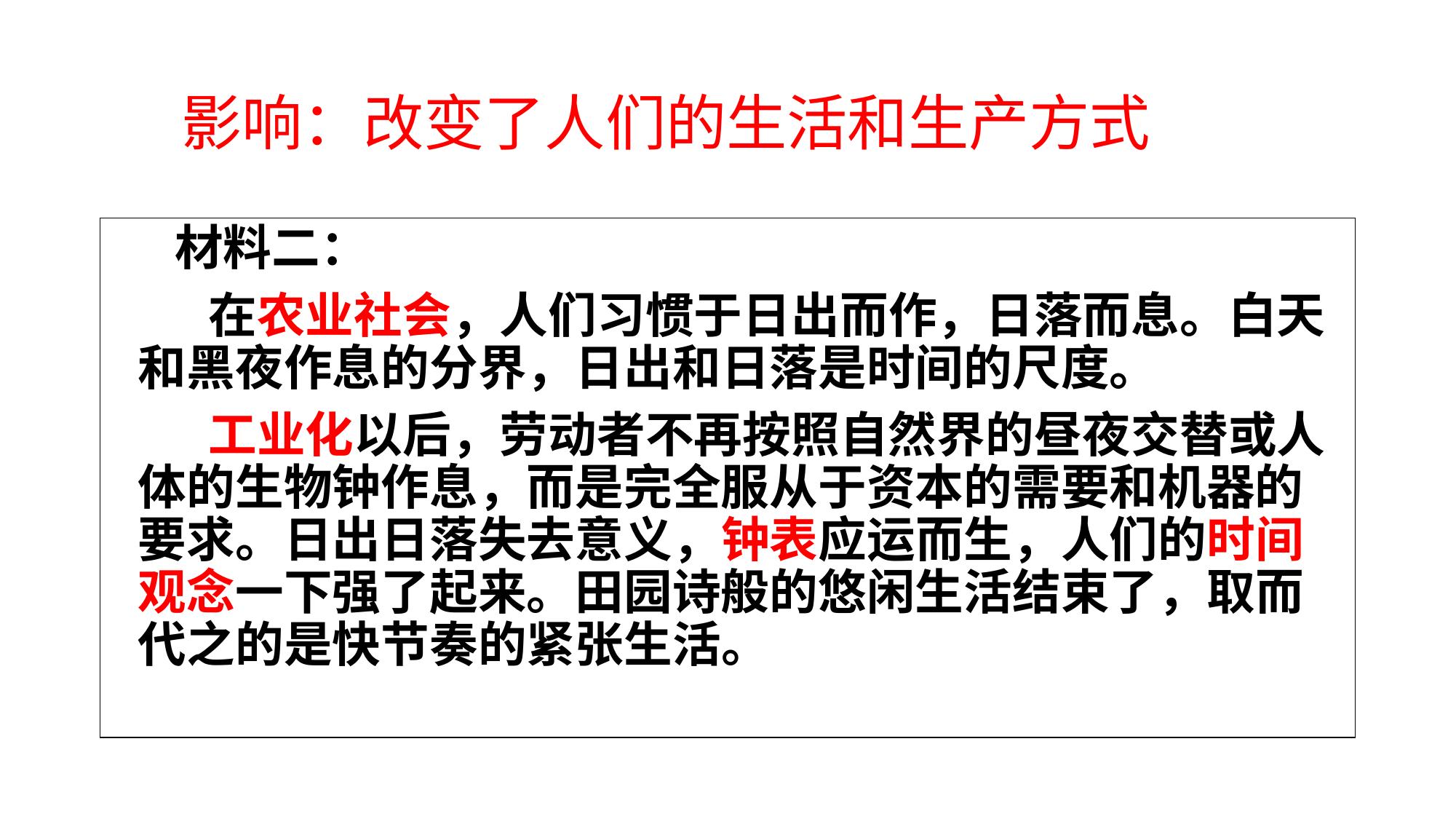

# 影响：改变了人们的生活和生产方式
材料二：
  在农业社会，人们习惯于日出而作，日落而息。白天和黑夜作息的分界，日出和日落是时间的尺度。
  工业化以后，劳动者不再按照自然界的昼夜交替或人体的生物钟作息，而是完全服从于资本的需要和机器的要求。日出日落失去意义，钟表应运而生，人们的时间观念一下强了起来。田园诗般的悠闲生活结束了，取而代之的是快节奏的紧张生活。